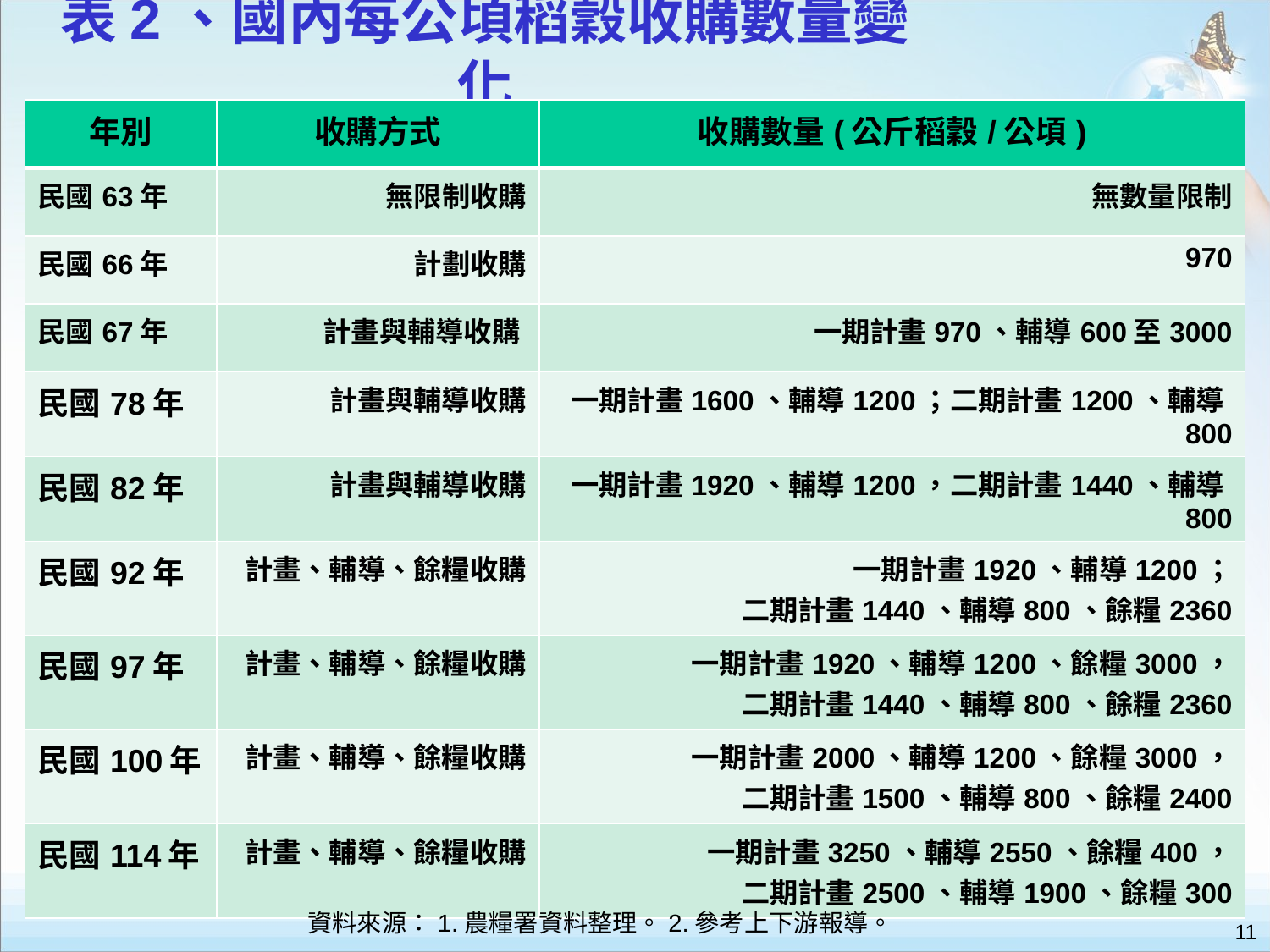

# 表2、國內每公頃稻穀收購數量變化
| 年別 | 收購方式 | 收購數量(公斤稻穀/公頃) |
| --- | --- | --- |
| 民國63年 | 無限制收購 | 無數量限制 |
| 民國66年 | 計劃收購 | 970 |
| 民國67年 | 計畫與輔導收購 | 一期計畫970、輔導600至3000 |
| 民國78年 | 計畫與輔導收購 | 一期計畫1600、輔導1200；二期計畫1200、輔導800 |
| 民國82年 | 計畫與輔導收購 | 一期計畫1920、輔導1200，二期計畫1440、輔導800 |
| 民國92年 | 計畫、輔導、餘糧收購 | 一期計畫1920、輔導1200； 二期計畫1440、輔導800、餘糧2360 |
| 民國97年 | 計畫、輔導、餘糧收購 | 一期計畫1920、輔導1200、餘糧3000， 二期計畫1440、輔導800、餘糧2360 |
| 民國100年 | 計畫、輔導、餘糧收購 | 一期計畫2000、輔導1200、餘糧3000， 二期計畫1500、輔導800、餘糧2400 |
| 民國114年 | 計畫、輔導、餘糧收購 | 一期計畫3250、輔導2550、餘糧400， 二期計畫2500、輔導1900、餘糧300 |
資料來源：1.農糧署資料整理。2.參考上下游報導。

11